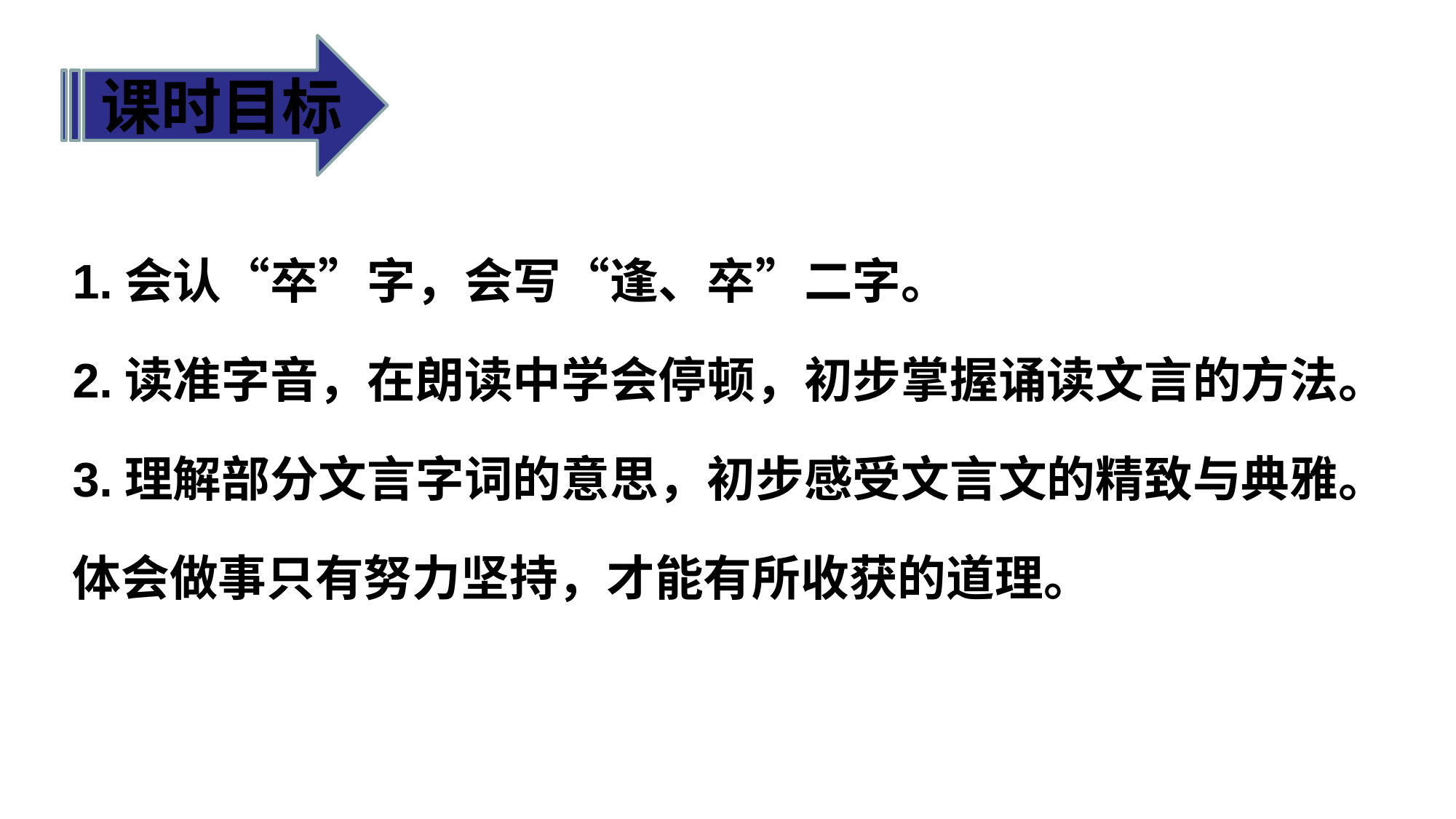

课时目标
1.会认“卒”字，会写“逢、卒”二字。
2.读准字音，在朗读中学会停顿，初步掌握诵读文言的方法。
3.理解部分文言字词的意思，初步感受文言文的精致与典雅。体会做事只有努力坚持，才能有所收获的道理。